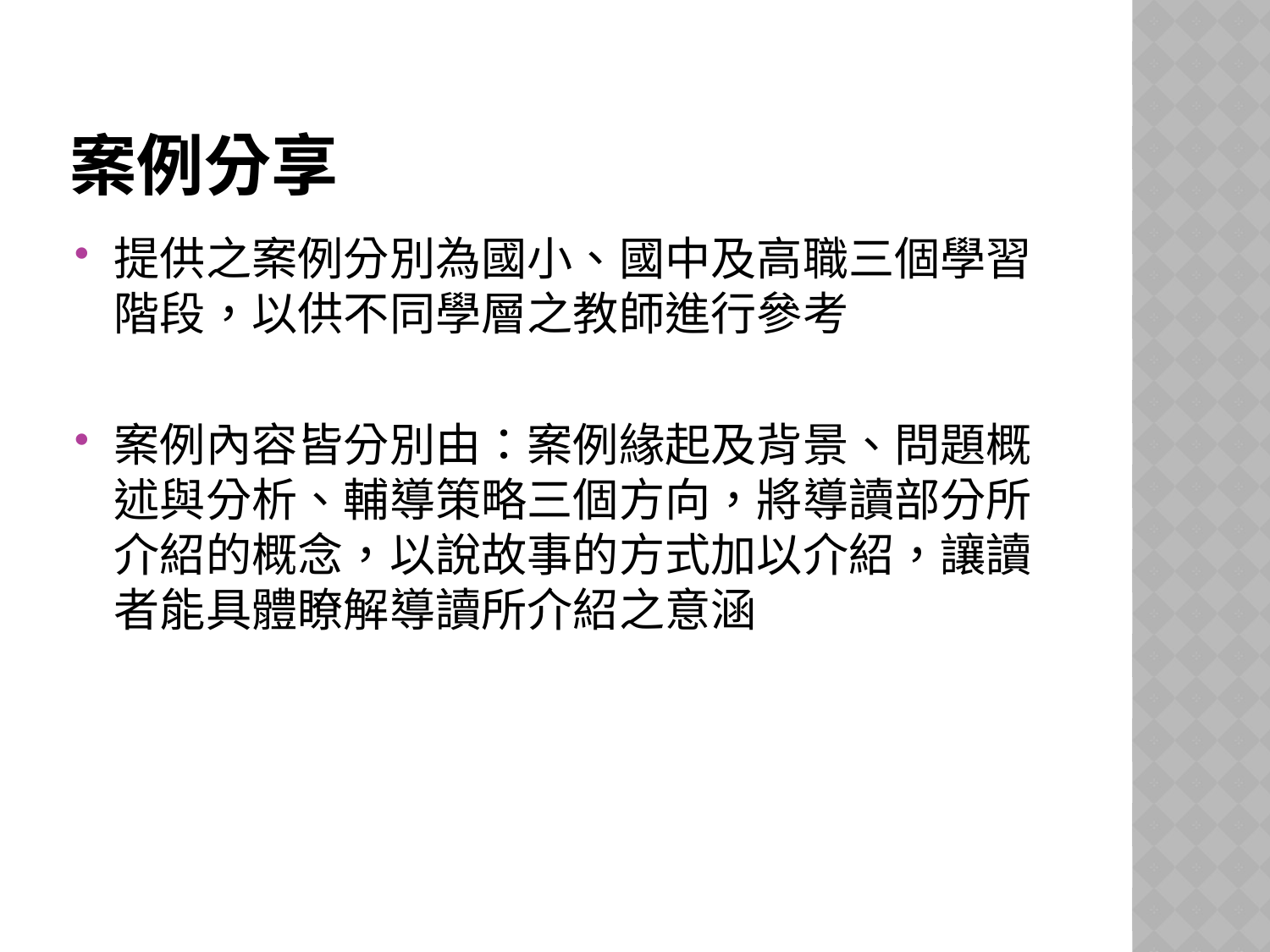

# 案例分享
提供之案例分別為國小、國中及高職三個學習階段，以供不同學層之教師進行參考

案例內容皆分別由：案例緣起及背景、問題概述與分析、輔導策略三個方向，將導讀部分所介紹的概念，以說故事的方式加以介紹，讓讀者能具體瞭解導讀所介紹之意涵